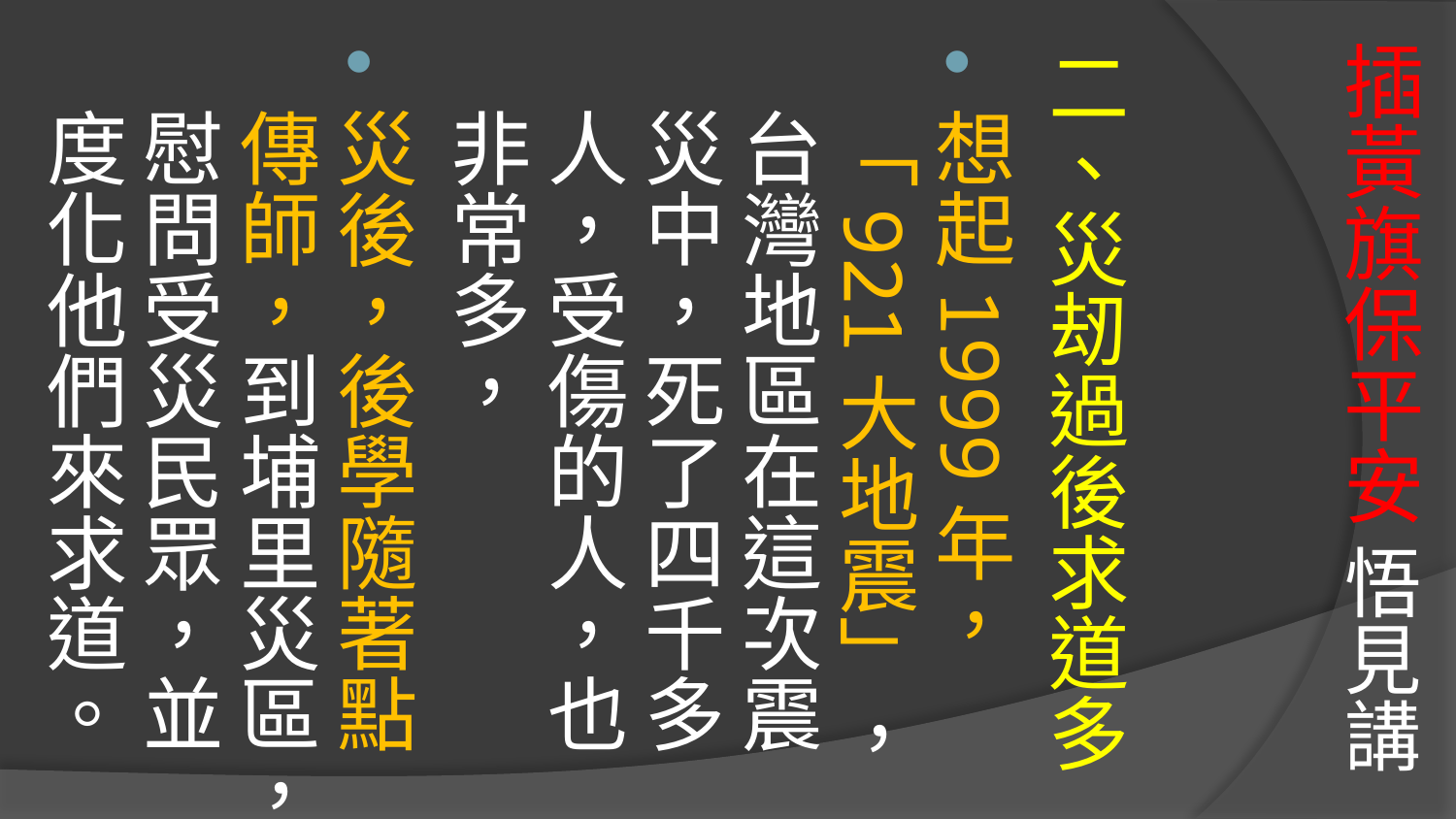

# 插黃旗保平安 悟見講
二、災刼過後求道多
想起1999年，「921大地震」，台灣地區在這次震災中，死了四千多人，受傷的人，也非常多，
災後，後學隨著點傳師，到埔里災區，慰問受災民眾，並度化他們來求道。